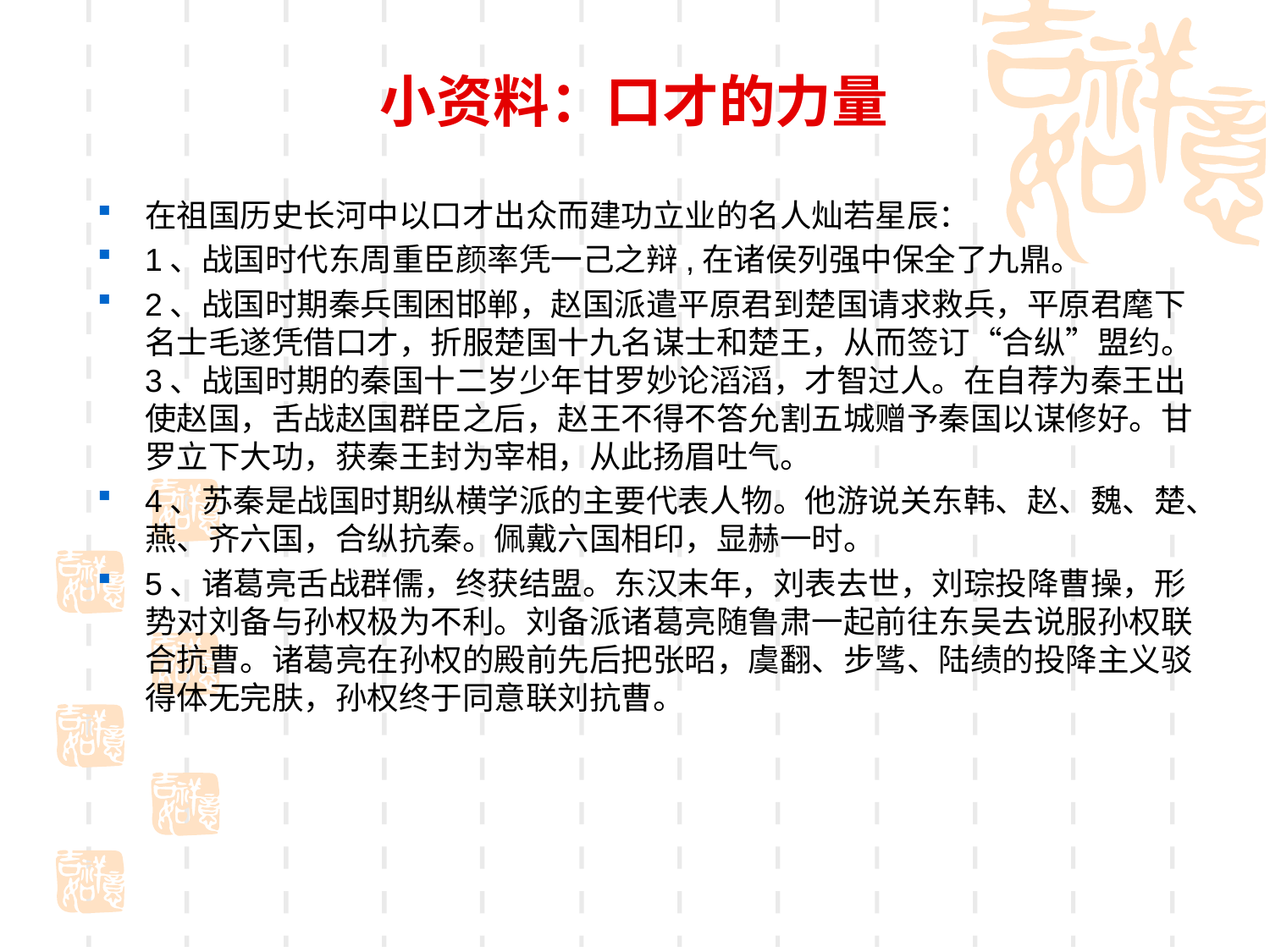

# 小资料：口才的力量
在祖国历史长河中以口才出众而建功立业的名人灿若星辰：
1、战国时代东周重臣颜率凭一己之辩,在诸侯列强中保全了九鼎。
2、战国时期秦兵围困邯郸，赵国派遣平原君到楚国请求救兵，平原君麾下名士毛遂凭借口才，折服楚国十九名谋士和楚王，从而签订“合纵”盟约。3、战国时期的秦国十二岁少年甘罗妙论滔滔，才智过人。在自荐为秦王出使赵国，舌战赵国群臣之后，赵王不得不答允割五城赠予秦国以谋修好。甘罗立下大功，获秦王封为宰相，从此扬眉吐气。
4、苏秦是战国时期纵横学派的主要代表人物。他游说关东韩、赵、魏、楚、燕、齐六国，合纵抗秦。佩戴六国相印，显赫一时。
5、诸葛亮舌战群儒，终获结盟。东汉末年，刘表去世，刘琮投降曹操，形势对刘备与孙权极为不利。刘备派诸葛亮随鲁肃一起前往东吴去说服孙权联合抗曹。诸葛亮在孙权的殿前先后把张昭，虞翻、步骘、陆绩的投降主义驳得体无完肤，孙权终于同意联刘抗曹。